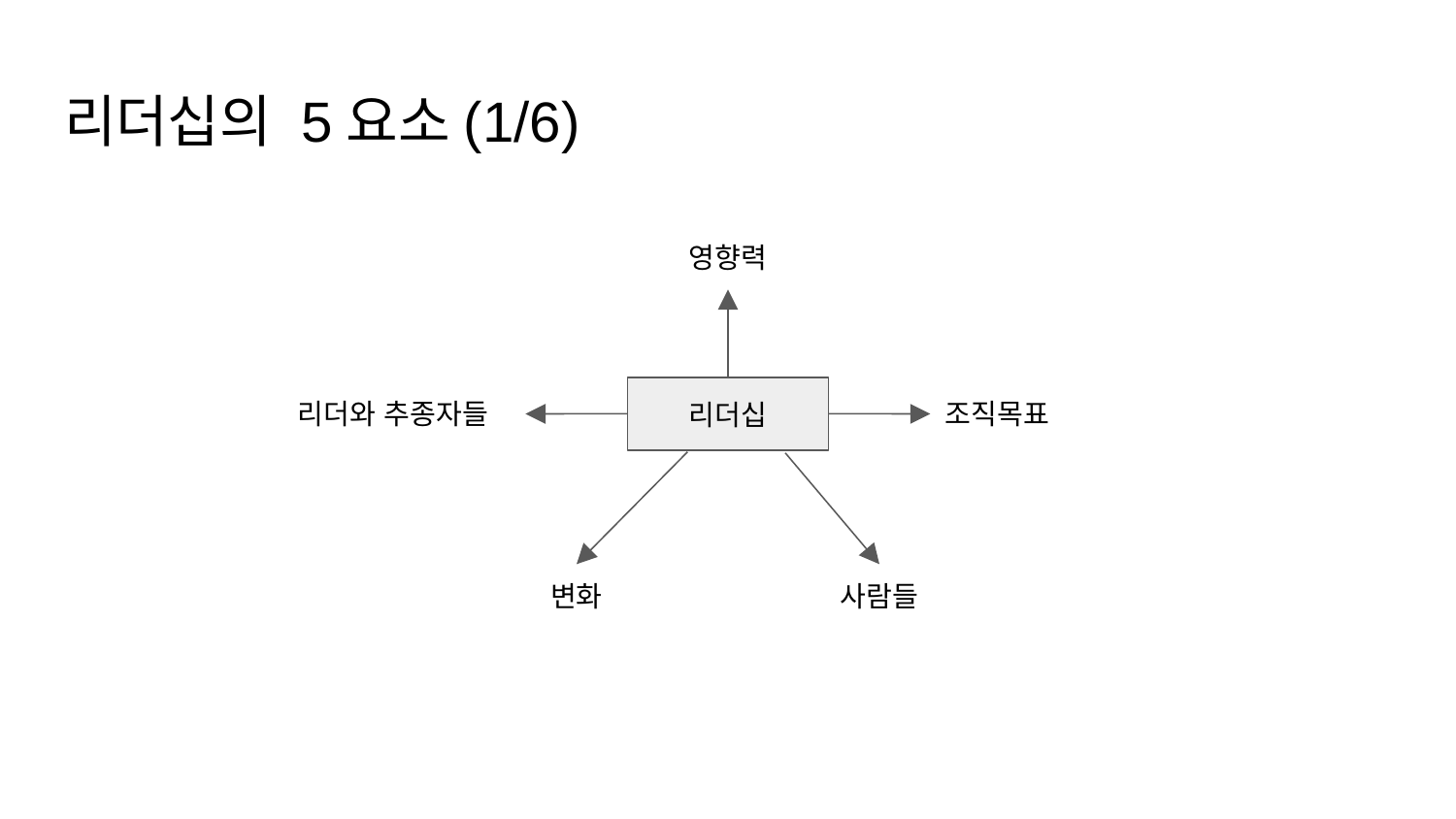

# 리더십의 5요소(1/6)
영향력
리더십
리더와 추종자들
조직목표
변화
사람들